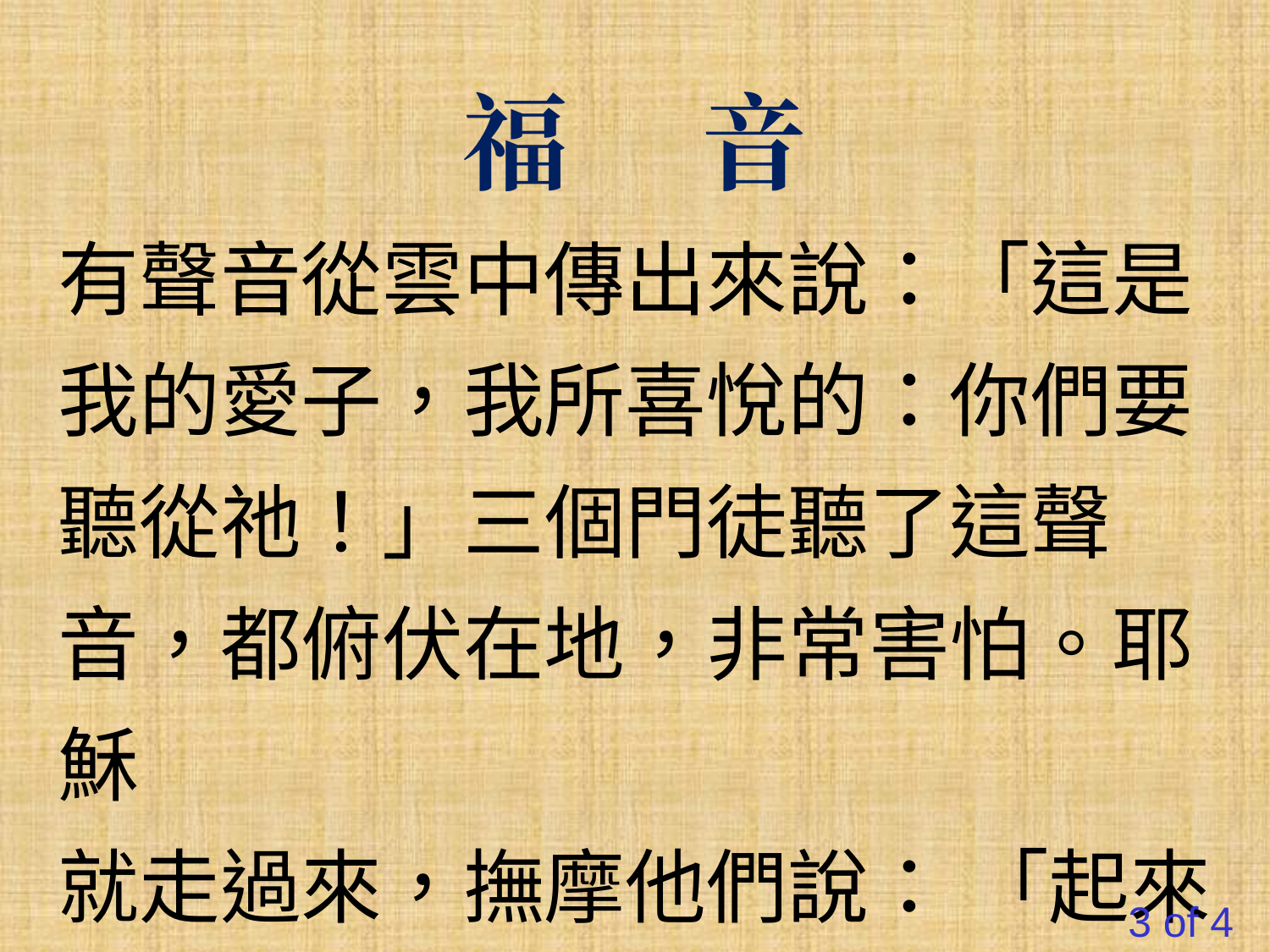

福     音
有聲音從雲中傳出來說：「這是我的愛子，我所喜悅的：你們要聽從祂！」三個門徒聽了這聲音，都俯伏在地，非常害怕。耶穌
就走過來，撫摩他們說： 「起來吧，不要怕！」
3 of 4